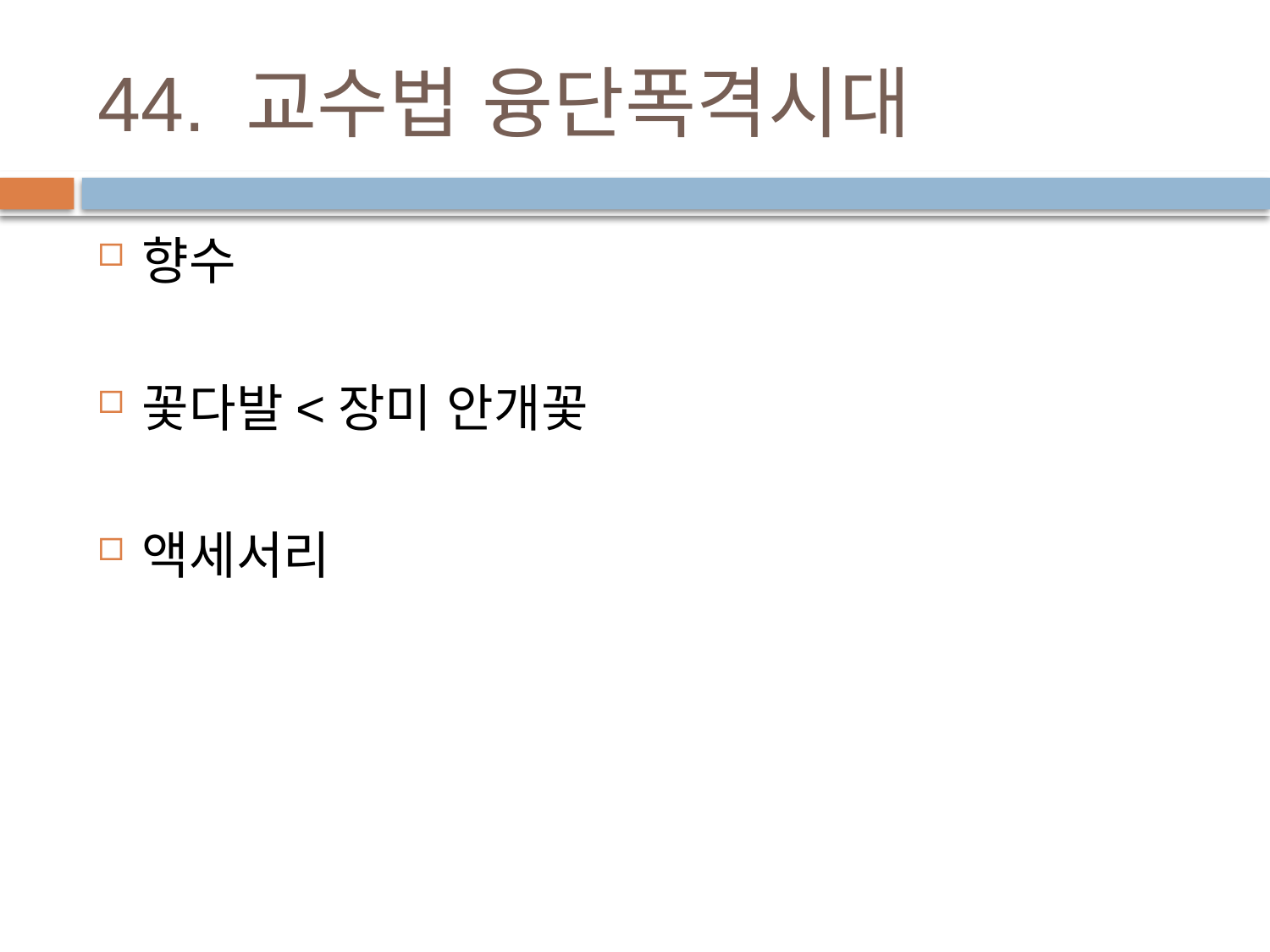

# 44. 교수법 융단폭격시대
향수

꽃다발<장미 안개꽃

액세서리